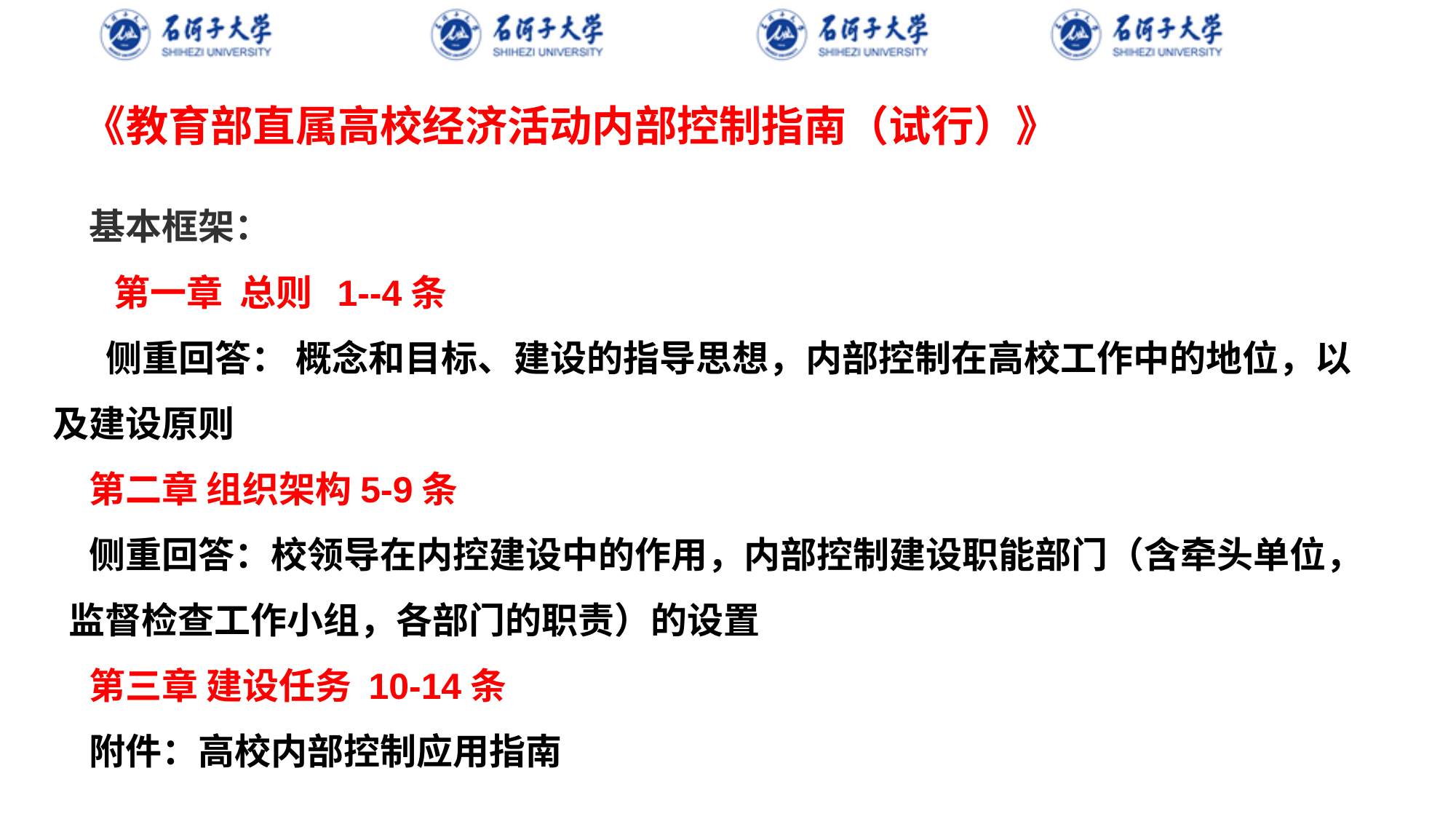

# 《教育部直属高校经济活动内部控制指南（试行）》
基本框架：
  第一章  总则  1--4条
 侧重回答： 概念和目标、建设的指导思想，内部控制在高校工作中的地位，以及建设原则
第二章 组织架构5-9条
侧重回答：校领导在内控建设中的作用，内部控制建设职能部门（含牵头单位，  监督检查工作小组，各部门的职责）的设置
第三章 建设任务 10-14条
附件：高校内部控制应用指南